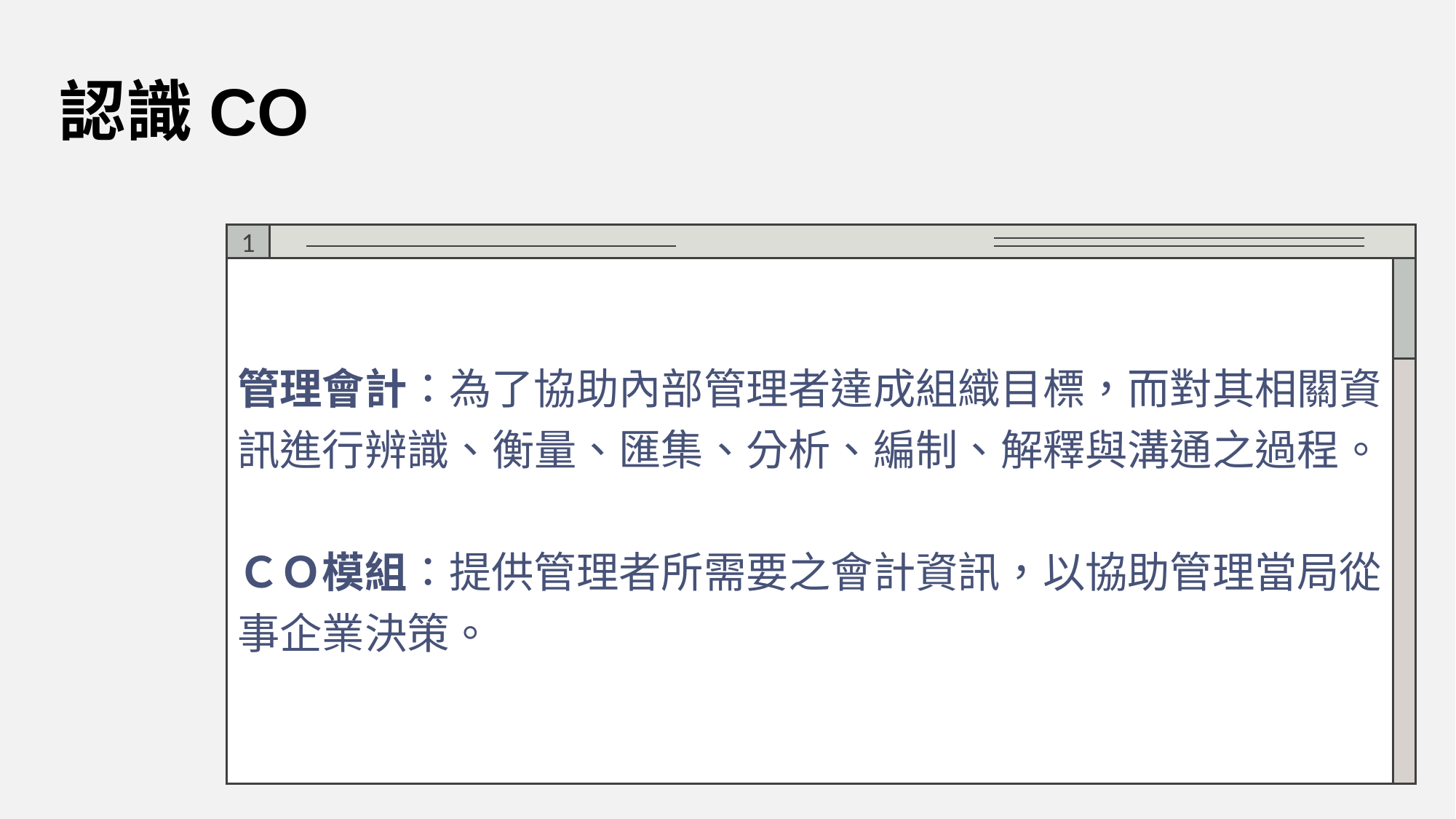

# 認識CO

1
管理會計：為了協助內部管理者達成組織目標，而對其相關資訊進行辨識、衡量、匯集、分析、編制、解釋與溝通之過程。

ＣＯ模組：提供管理者所需要之會計資訊，以協助管理當局從事企業決策。